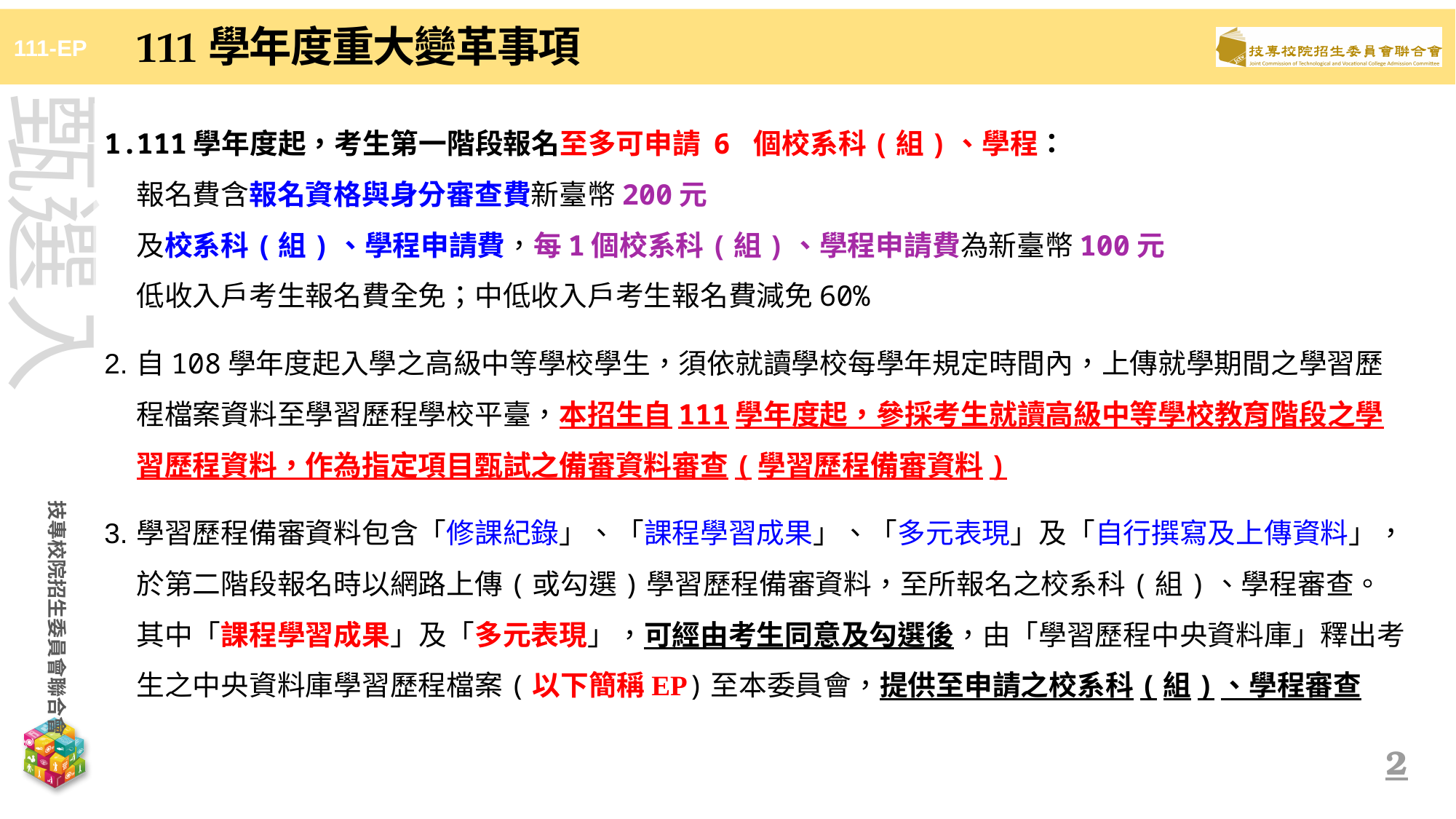

# 111學年度重大變革事項
111學年度起，考生第一階段報名至多可申請 6 個校系科(組)、學程：
報名費含報名資格與身分審查費新臺幣200元
及校系科(組)、學程申請費，每1個校系科(組)、學程申請費為新臺幣100元
低收入戶考生報名費全免；中低收入戶考生報名費減免60%
自108學年度起入學之高級中等學校學生，須依就讀學校每學年規定時間內，上傳就學期間之學習歷程檔案資料至學習歷程學校平臺，本招生自111學年度起，參採考生就讀高級中等學校教育階段之學習歷程資料，作為指定項目甄試之備審資料審查(學習歷程備審資料)
學習歷程備審資料包含「修課紀錄」、「課程學習成果」、「多元表現」及「自行撰寫及上傳資料」，於第二階段報名時以網路上傳(或勾選)學習歷程備審資料，至所報名之校系科(組)、學程審查。其中「課程學習成果」及「多元表現」，可經由考生同意及勾選後，由「學習歷程中央資料庫」釋出考生之中央資料庫學習歷程檔案(以下簡稱EP)至本委員會，提供至申請之校系科(組)、學程審查
2